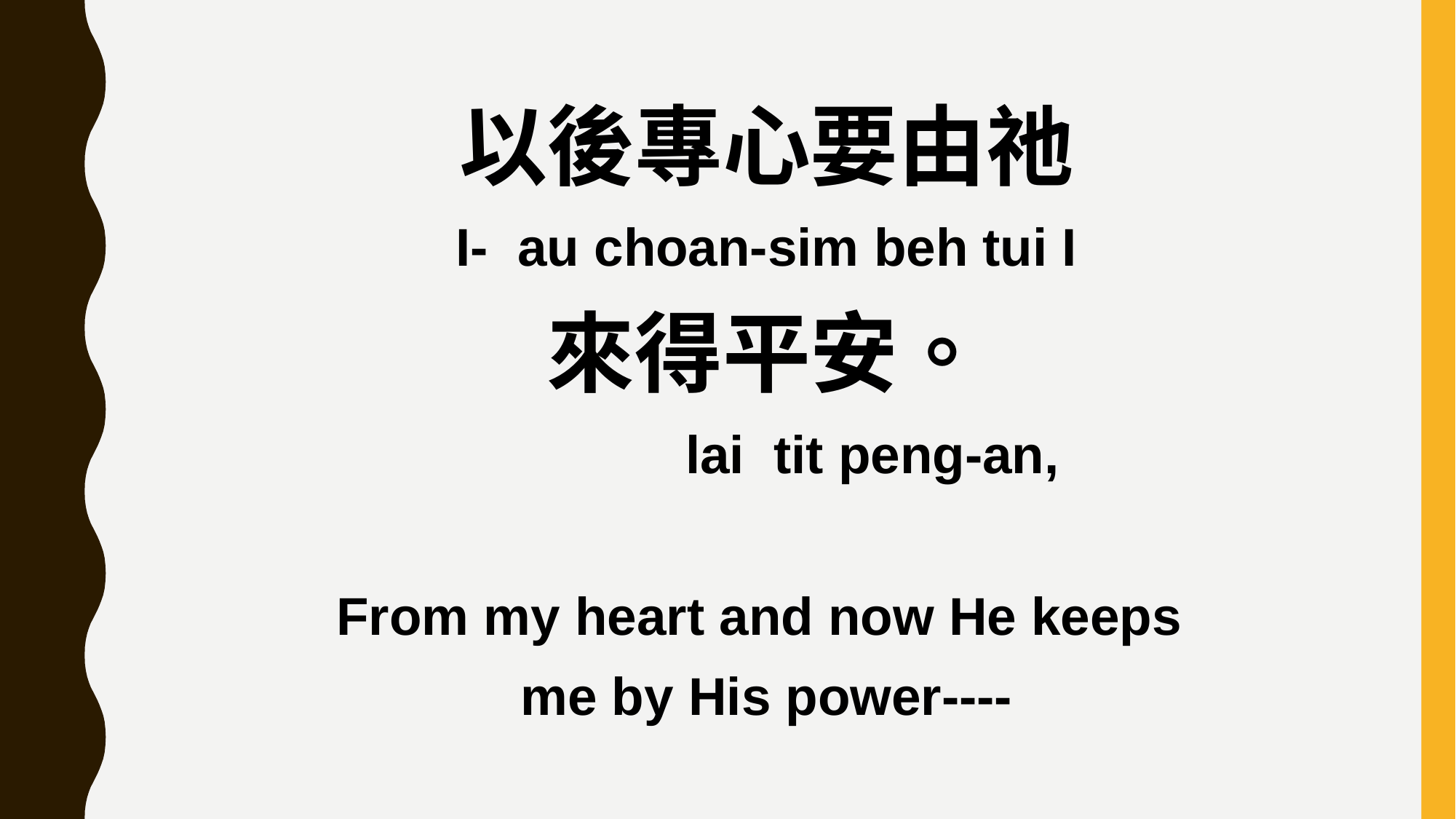

以後專心要由祂
 I-  au choan-sim beh tui I
來得平安。
                                      lai  tit peng-an,

From my heart and now He keeps
me by His power----